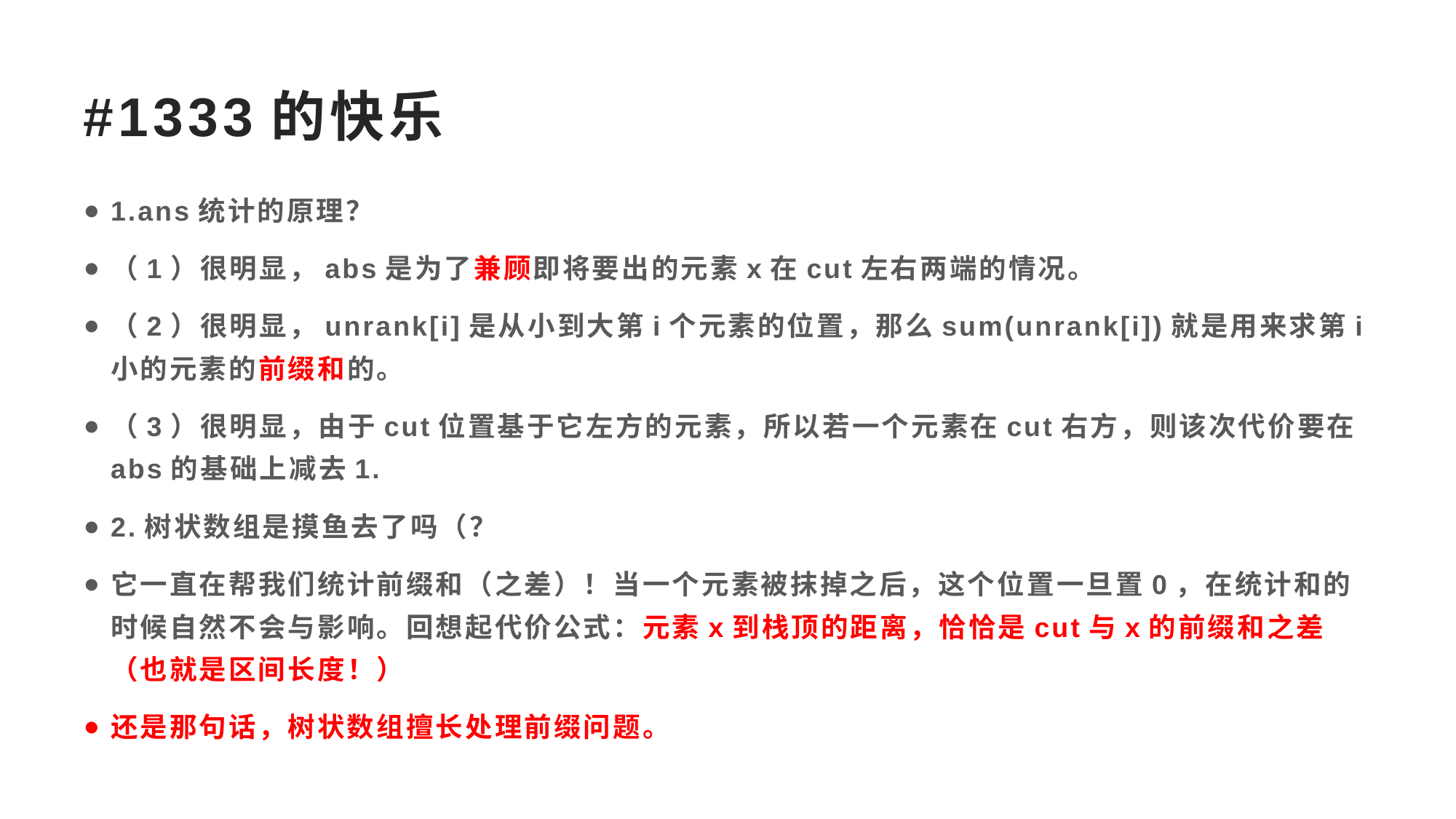

# #1333的快乐
1.ans统计的原理？
（1）很明显，abs是为了兼顾即将要出的元素x在cut左右两端的情况。
（2）很明显，unrank[i]是从小到大第i个元素的位置，那么sum(unrank[i])就是用来求第i小的元素的前缀和的。
（3）很明显，由于cut位置基于它左方的元素，所以若一个元素在cut右方，则该次代价要在abs的基础上减去1.
2.树状数组是摸鱼去了吗（？
它一直在帮我们统计前缀和（之差）！当一个元素被抹掉之后，这个位置一旦置0，在统计和的时候自然不会与影响。回想起代价公式：元素x到栈顶的距离，恰恰是cut与x的前缀和之差（也就是区间长度！）
还是那句话，树状数组擅长处理前缀问题。